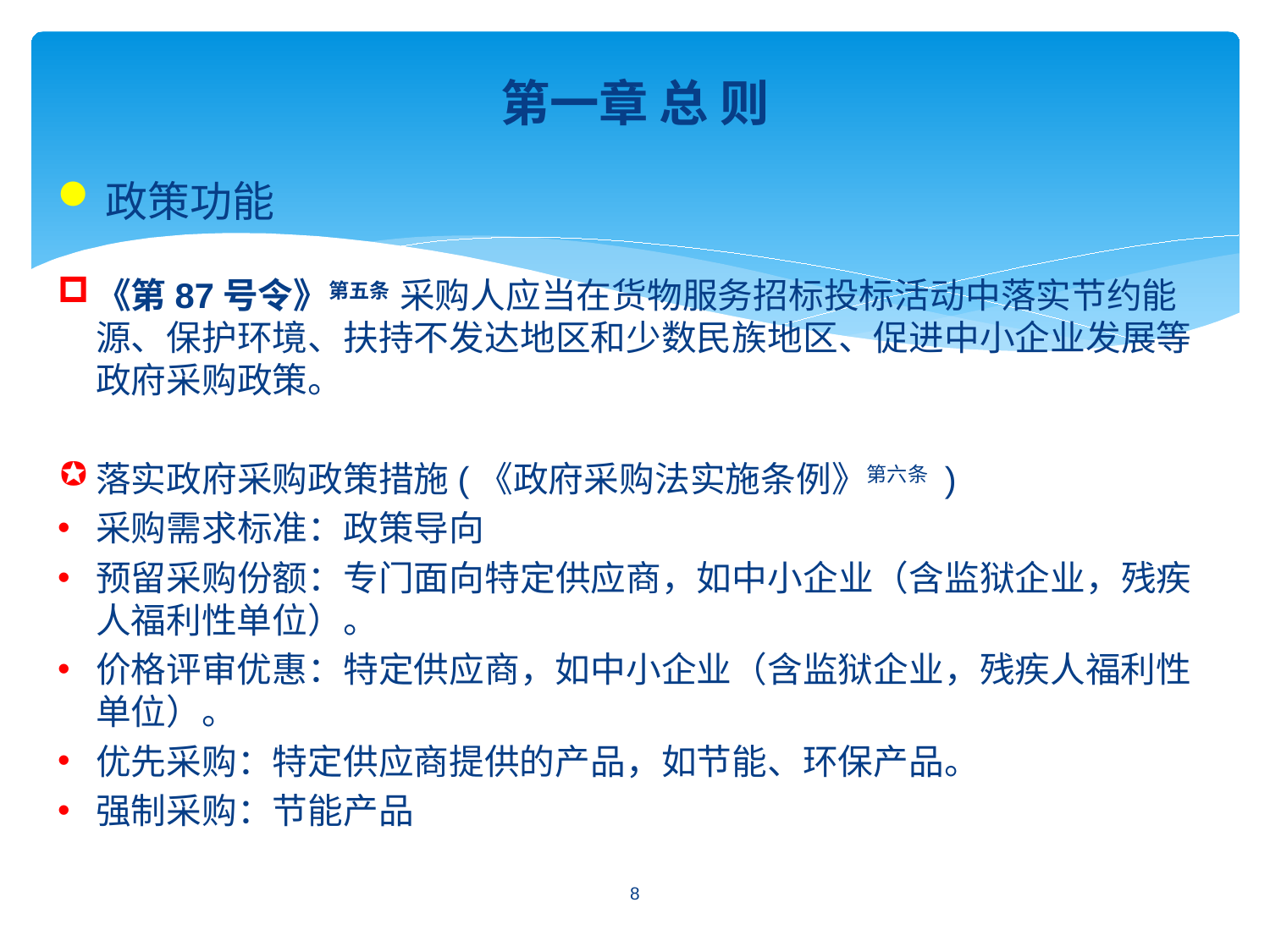

第一章 总 则
政策功能
《第87号令》第五条  采购人应当在货物服务招标投标活动中落实节约能源、保护环境、扶持不发达地区和少数民族地区、促进中小企业发展等政府采购政策。

落实政府采购政策措施(《政府采购法实施条例》第六条 )
采购需求标准：政策导向
预留采购份额：专门面向特定供应商，如中小企业（含监狱企业，残疾人福利性单位）。
价格评审优惠：特定供应商，如中小企业（含监狱企业，残疾人福利性单位）。
优先采购：特定供应商提供的产品，如节能、环保产品。
强制采购：节能产品
8